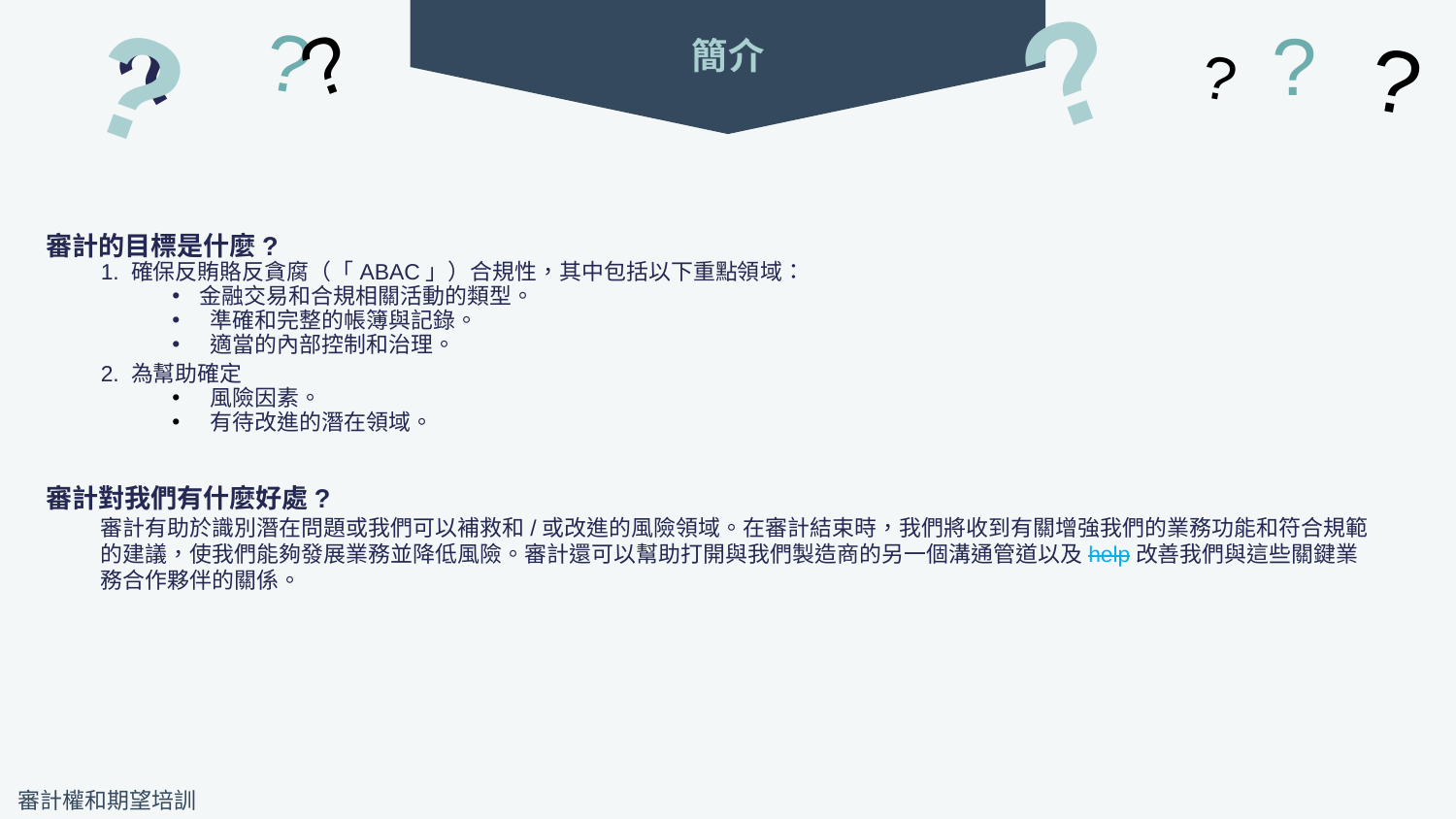

?
?
?
?
?
?
?

簡介
?
審計的目標是什麼?
1. 確保反賄賂反貪腐（「ABAC」）合規性，其中包括以下重點領域：
金融交易和合規相關活動的類型。
準確和完整的帳簿與記錄。
適當的內部控制和治理。
2. 為幫助確定
風險因素。
有待改進的潛在領域。

審計對我們有什麼好處?
審計有助於識別潛在問題或我們可以補救和/或改進的風險領域。在審計結束時，我們將收到有關增強我們的業務功能和符合規範的建議，使我們能夠發展業務並降低風險。審計還可以幫助打開與我們製造商的另一個溝通管道以及help改善我們與這些關鍵業
務合作夥伴的關係。